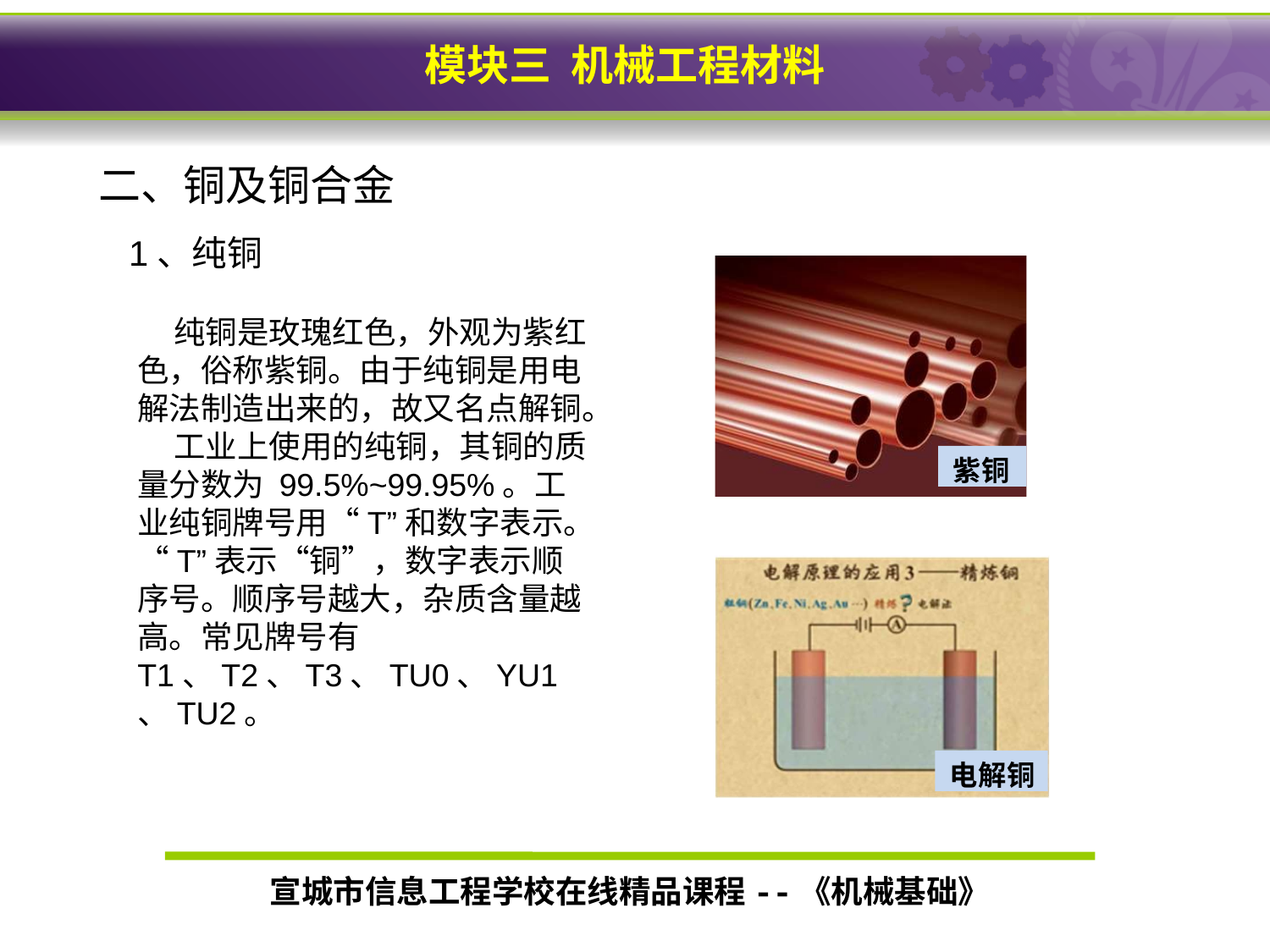

二、铜及铜合金
1、纯铜

    纯铜是玫瑰红色，外观为紫红色，俗称紫铜。由于纯铜是用电解法制造出来的，故又名点解铜。
    工业上使用的纯铜，其铜的质量分数为 99.5%~99.95%。工业纯铜牌号用“T”和数字表示。“T”表示“铜”，数字表示顺序号。顺序号越大，杂质含量越高。常见牌号有 T1、T2、T3、TU0、YU1、TU2。
紫铜

电解铜